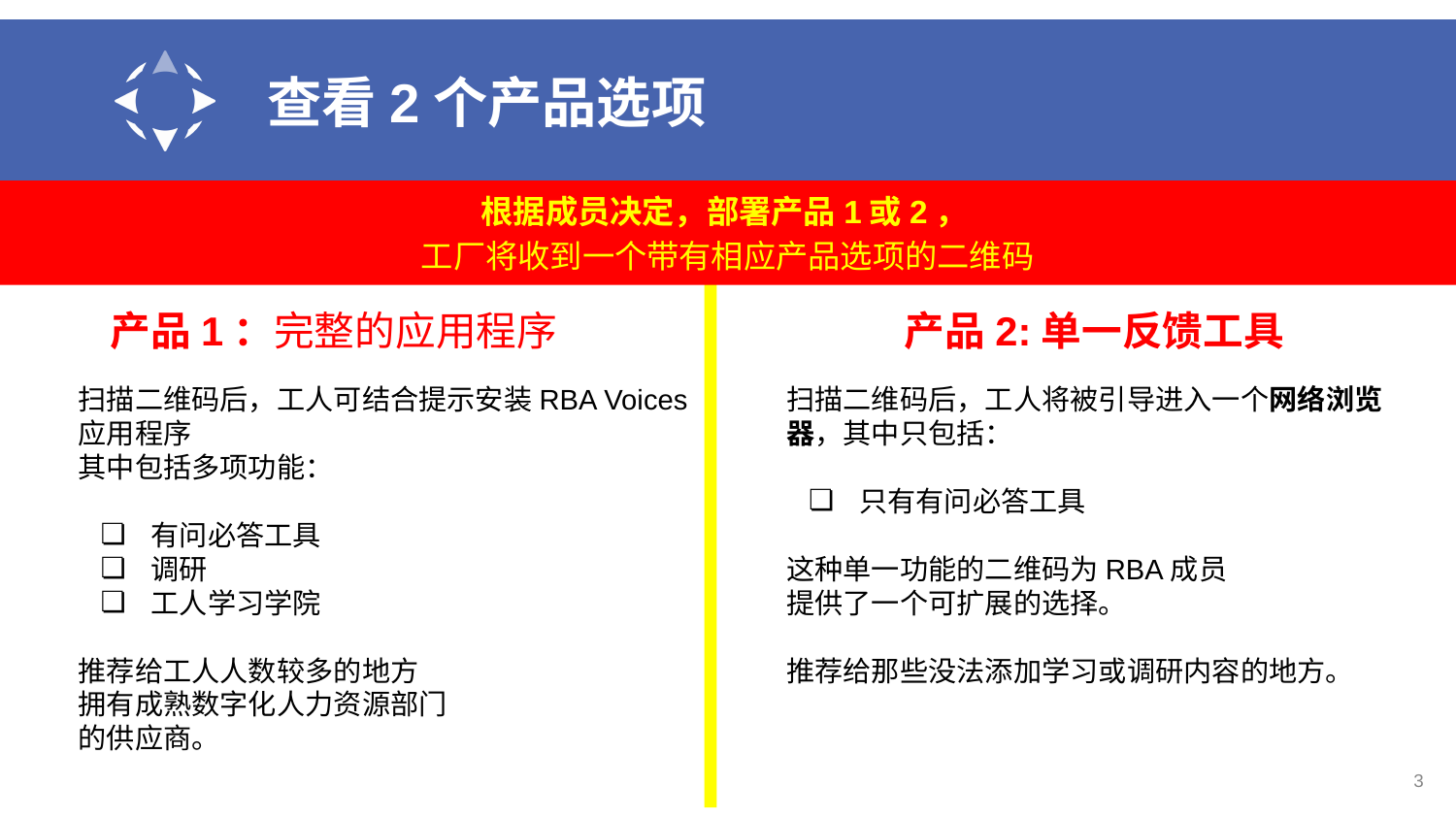

# 查看2个产品选项
根据成员决定，部署产品1或2，
工厂将收到一个带有相应产品选项的二维码

产品1：完整的应用程序
产品2:单一反馈工具
扫描二维码后，工人可结合提示安装RBA Voices应用程序
其中包括多项功能：

有问必答工具
调研
工人学习学院

推荐给工人人数较多的地方
拥有成熟数字化人力资源部门
的供应商。
扫描二维码后，工人将被引导进入一个网络浏览器，其中只包括：

只有有问必答工具

这种单一功能的二维码为RBA成员
提供了一个可扩展的选择。

推荐给那些没法添加学习或调研内容的地方。
3